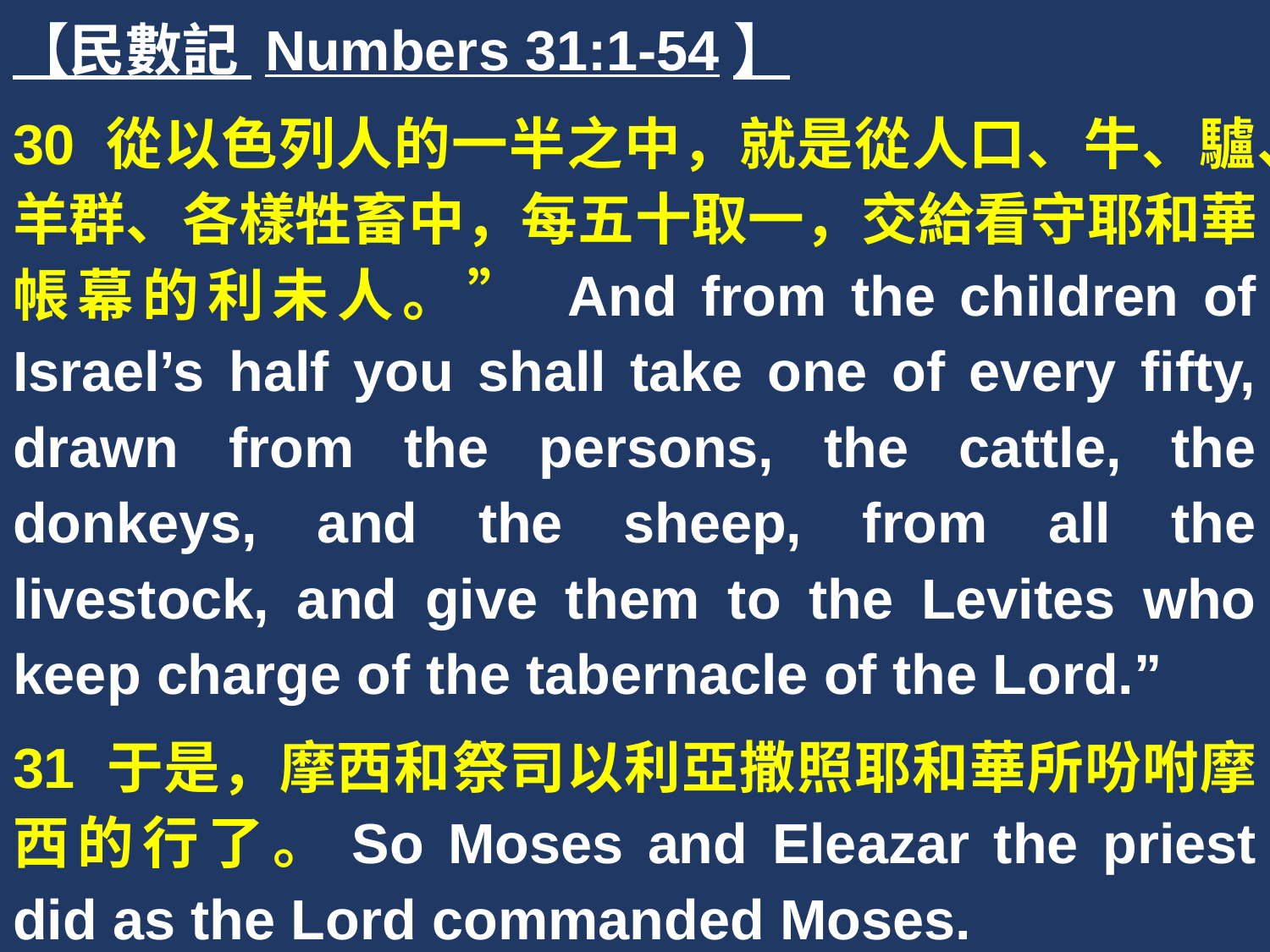

【民數記 Numbers 31:1-54】
30 從以色列人的一半之中，就是從人口、牛、驢、羊群、各樣牲畜中，每五十取一，交給看守耶和華帳幕的利未人。” And from the children of Israel’s half you shall take one of every fifty, drawn from the persons, the cattle, the donkeys, and the sheep, from all the livestock, and give them to the Levites who keep charge of the tabernacle of the Lord.”
31 于是，摩西和祭司以利亞撒照耶和華所吩咐摩西的行了。So Moses and Eleazar the priest did as the Lord commanded Moses.